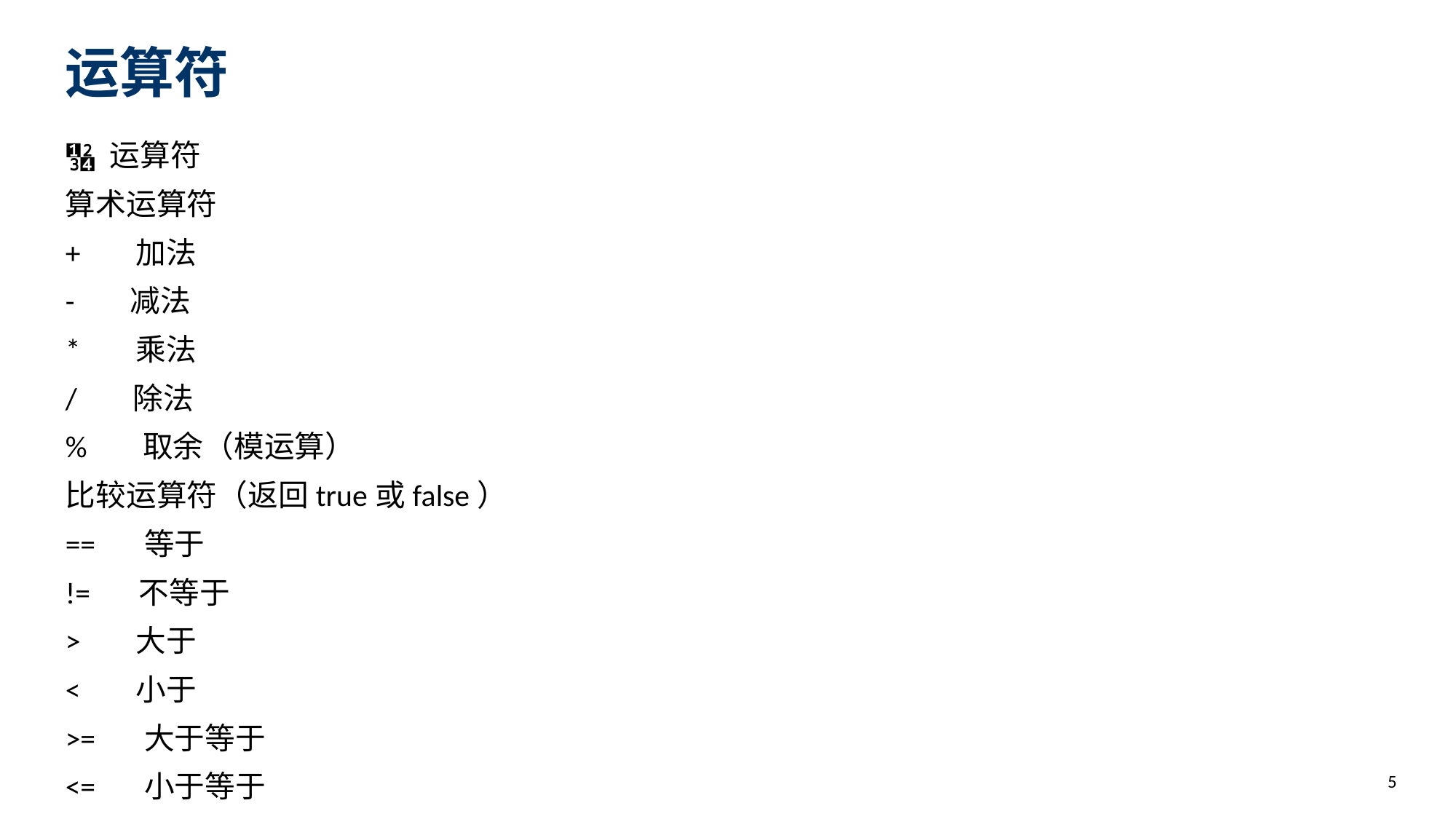

运算符
🔢 运算符
算术运算符
+       加法
-       减法
*       乘法
/       除法
%       取余（模运算）
比较运算符（返回true或false）
==      等于
!=      不等于
>       大于
<       小于
>=      大于等于
<=      小于等于
逻辑运算符
&&      逻辑与（两者都为true才true）
||      逻辑或（任一为true就true）
!       逻辑非（取反）
5